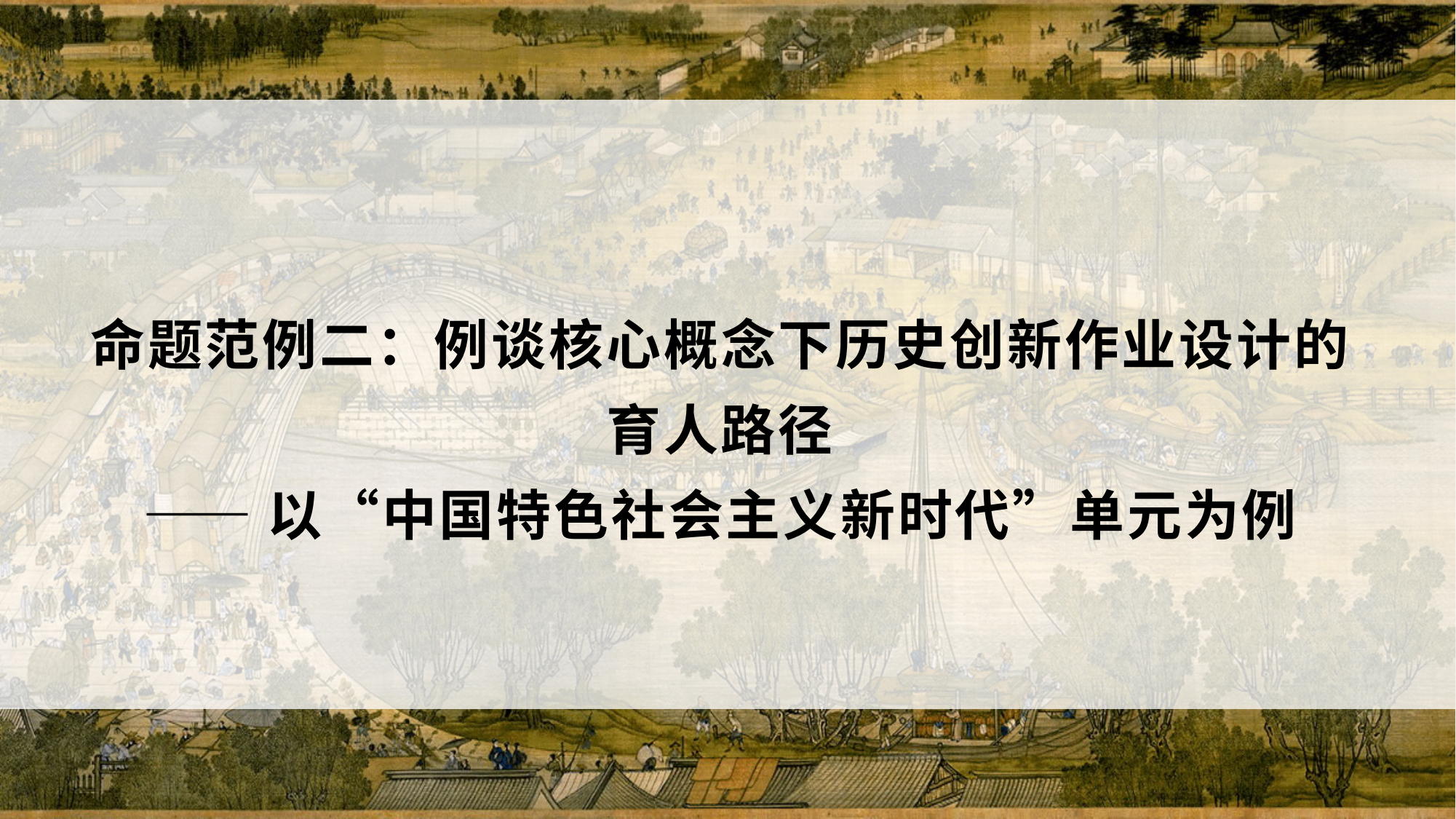

命题范例二：例谈核心概念下历史创新作业设计的
育人路径
——以“中国特色社会主义新时代”单元为例